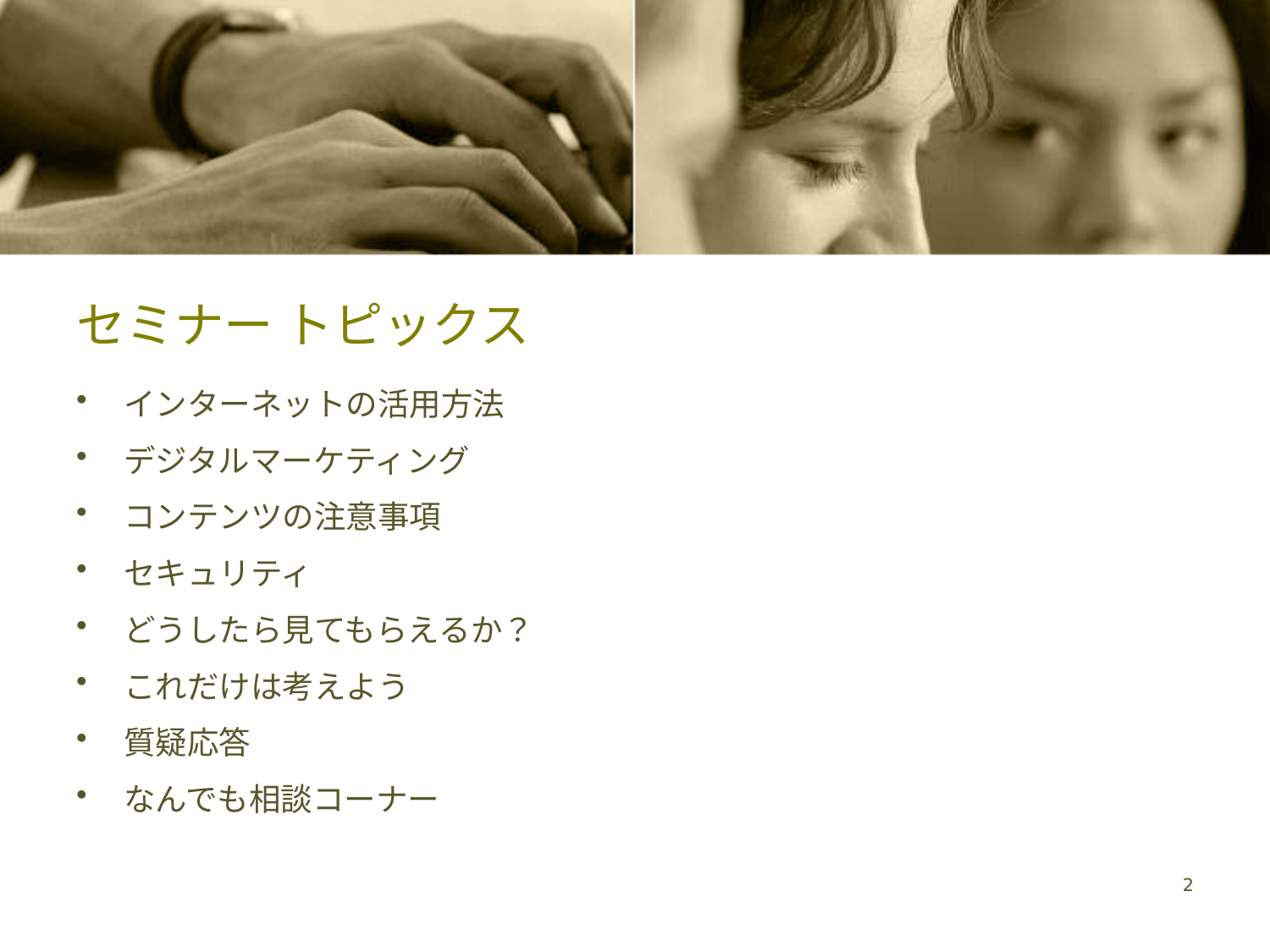

# セミナー トピックス
インターネットの活用方法
デジタルマーケティング
コンテンツの注意事項
セキュリティ
どうしたら見てもらえるか？
これだけは考えよう
質疑応答
なんでも相談コーナー

2